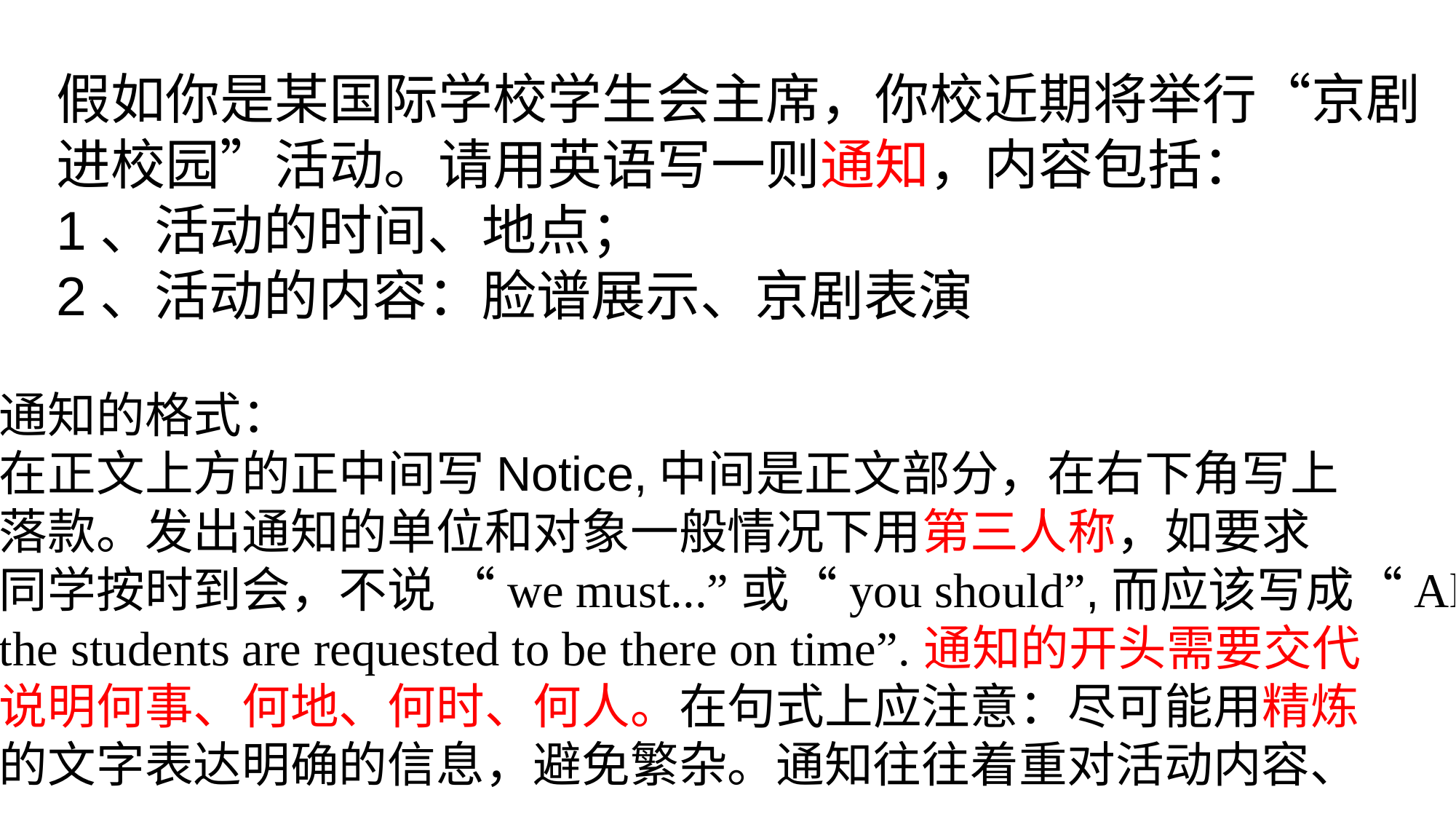

假如你是某国际学校学生会主席，你校近期将举行“京剧
进校园”活动。请用英语写一则通知，内容包括：
1、活动的时间、地点；
2、活动的内容：脸谱展示、京剧表演
通知的格式：
在正文上方的正中间写Notice,中间是正文部分，在右下角写上
落款。发出通知的单位和对象一般情况下用第三人称，如要求
同学按时到会，不说 “we must...”或“you should”,而应该写成“All
the students are requested to be there on time”.通知的开头需要交代
说明何事、何地、何时、何人。在句式上应注意：尽可能用精炼
的文字表达明确的信息，避免繁杂。通知往往着重对活动内容、